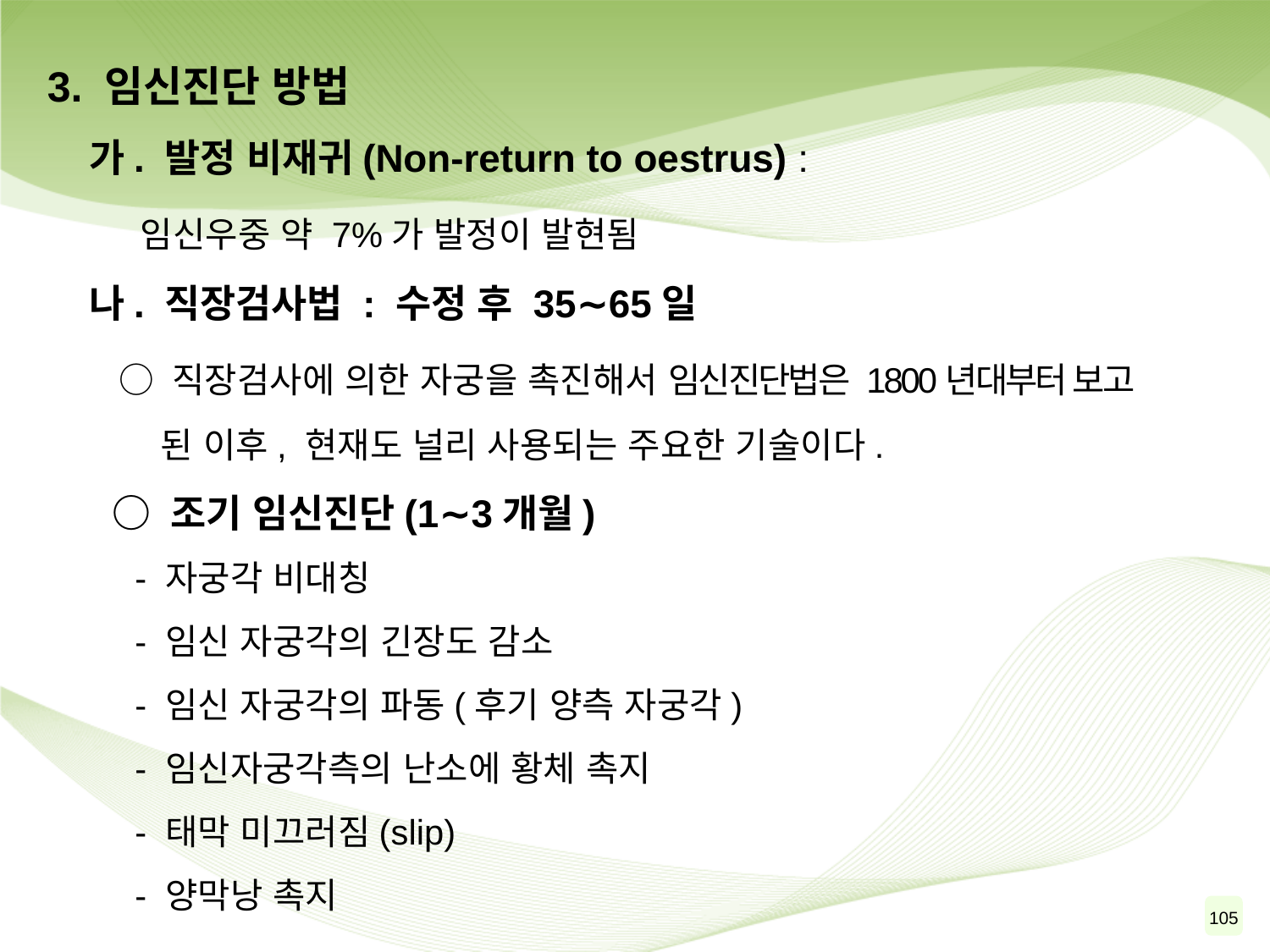

3. 임신진단 방법
   가. 발정 비재귀(Non-return to oestrus) :
       임신우중 약 7%가 발정이 발현됨
   나. 직장검사법 : 수정 후 35∼65일
      ○ 직장검사에 의한 자궁을 촉진해서 임신진단법은 1800년대부터 보고
              된 이후, 현재도 널리 사용되는 주요한 기술이다.
      ○ 조기 임신진단(1∼3개월)
         - 자궁각 비대칭
         - 임신 자궁각의 긴장도 감소
         - 임신 자궁각의 파동(후기 양측 자궁각)
         - 임신자궁각측의 난소에 황체 촉지
         - 태막 미끄러짐(slip)
         - 양막낭 촉지
105